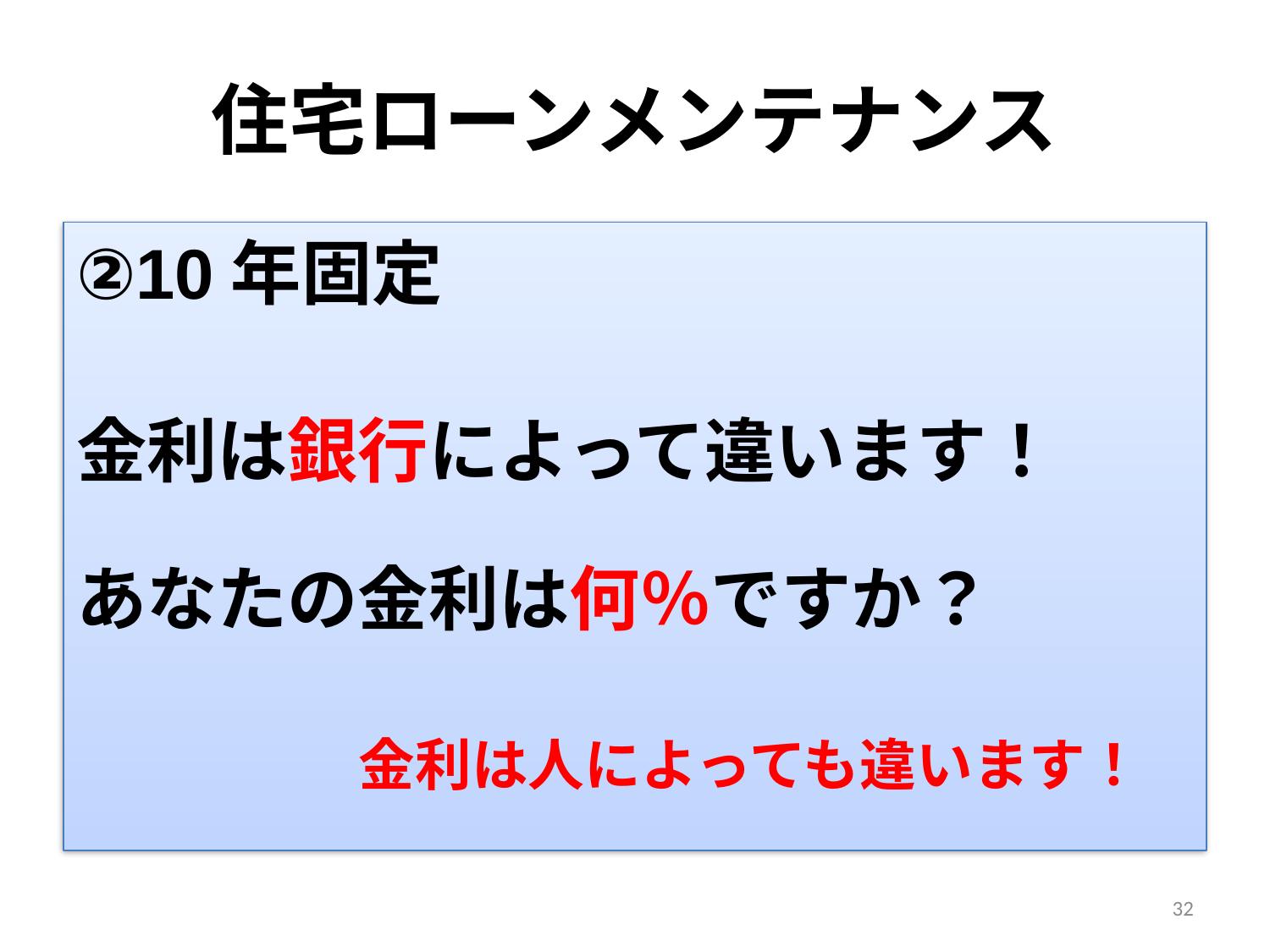

# 住宅ローンメンテナンス
②10年固定

金利は銀行によって違います！

あなたの金利は何％ですか？

　　　　　金利は人によっても違います！
32